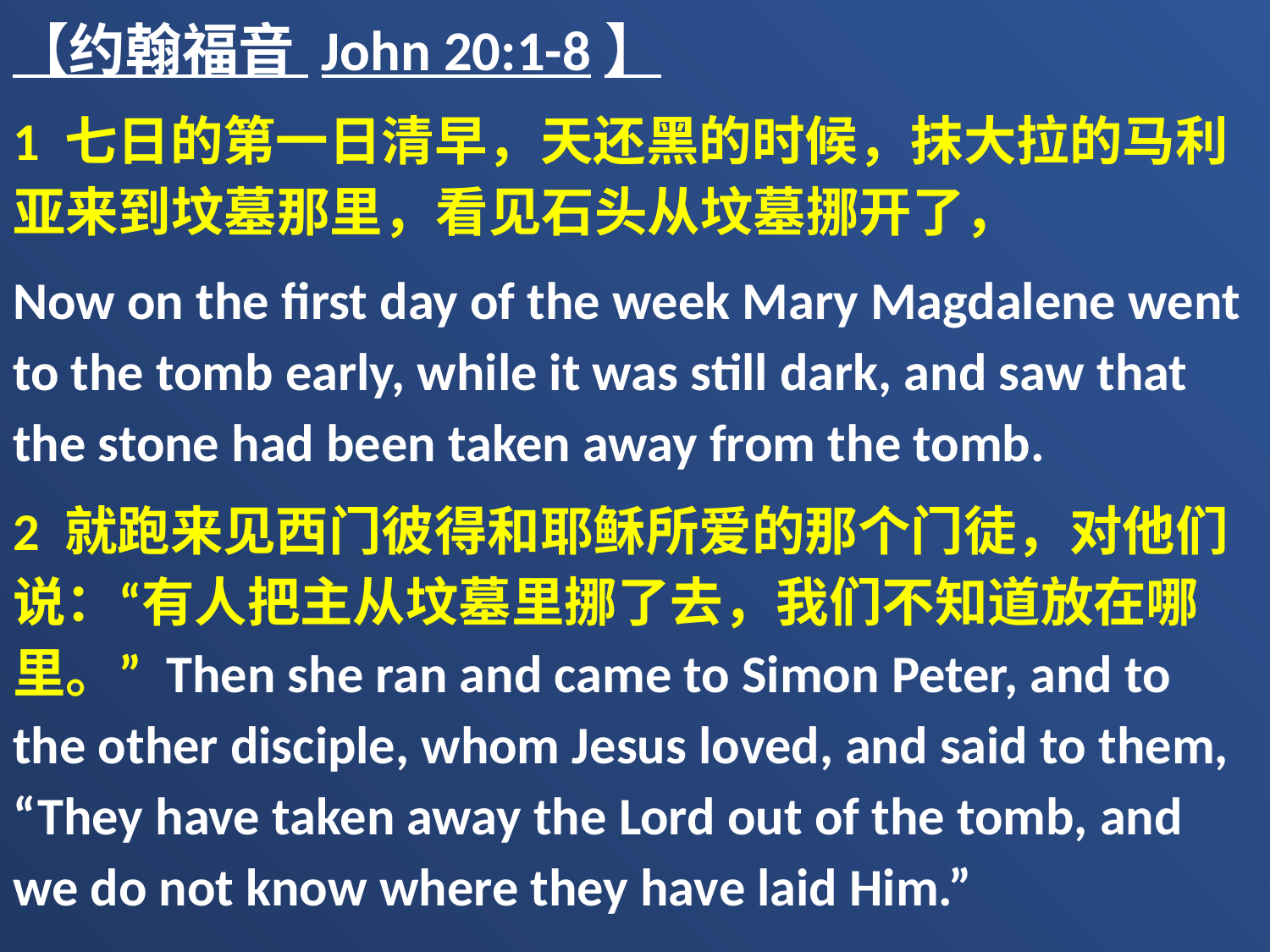

【约翰福音 John 20:1-8】
1 七日的第一日清早，天还黑的时候，抹大拉的马利亚来到坟墓那里，看见石头从坟墓挪开了，
Now on the first day of the week Mary Magdalene went to the tomb early, while it was still dark, and saw that the stone had been taken away from the tomb.
2 就跑来见西门彼得和耶稣所爱的那个门徒，对他们说：“有人把主从坟墓里挪了去，我们不知道放在哪里。” Then she ran and came to Simon Peter, and to the other disciple, whom Jesus loved, and said to them, “They have taken away the Lord out of the tomb, and we do not know where they have laid Him.”